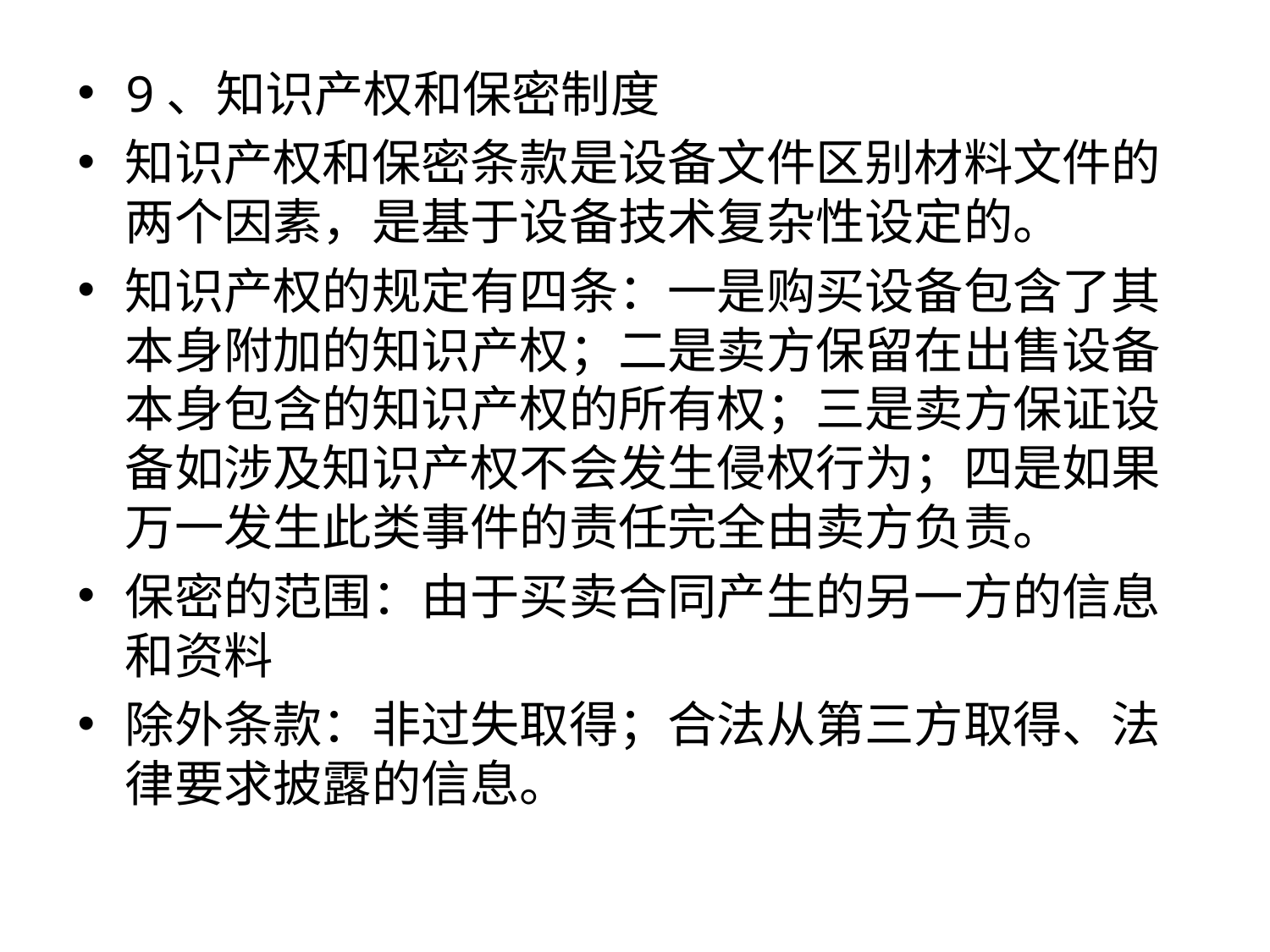

9、知识产权和保密制度
知识产权和保密条款是设备文件区别材料文件的两个因素，是基于设备技术复杂性设定的。
知识产权的规定有四条：一是购买设备包含了其本身附加的知识产权；二是卖方保留在出售设备本身包含的知识产权的所有权；三是卖方保证设备如涉及知识产权不会发生侵权行为；四是如果万一发生此类事件的责任完全由卖方负责。
保密的范围：由于买卖合同产生的另一方的信息和资料
除外条款：非过失取得；合法从第三方取得、法律要求披露的信息。